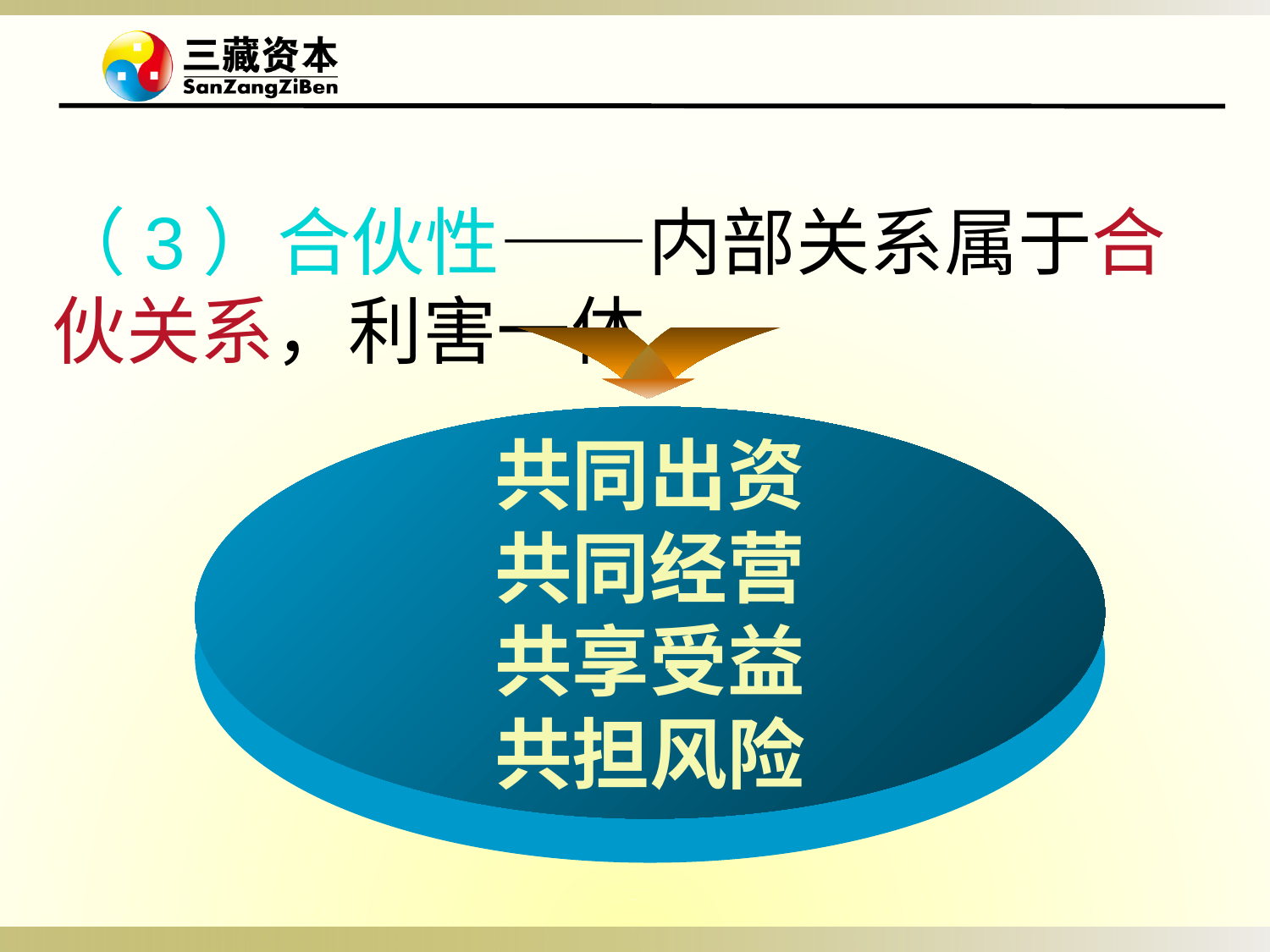

（3）合伙性——内部关系属于合伙关系，利害一体。

共同出资
共同经营
共享受益
共担风险